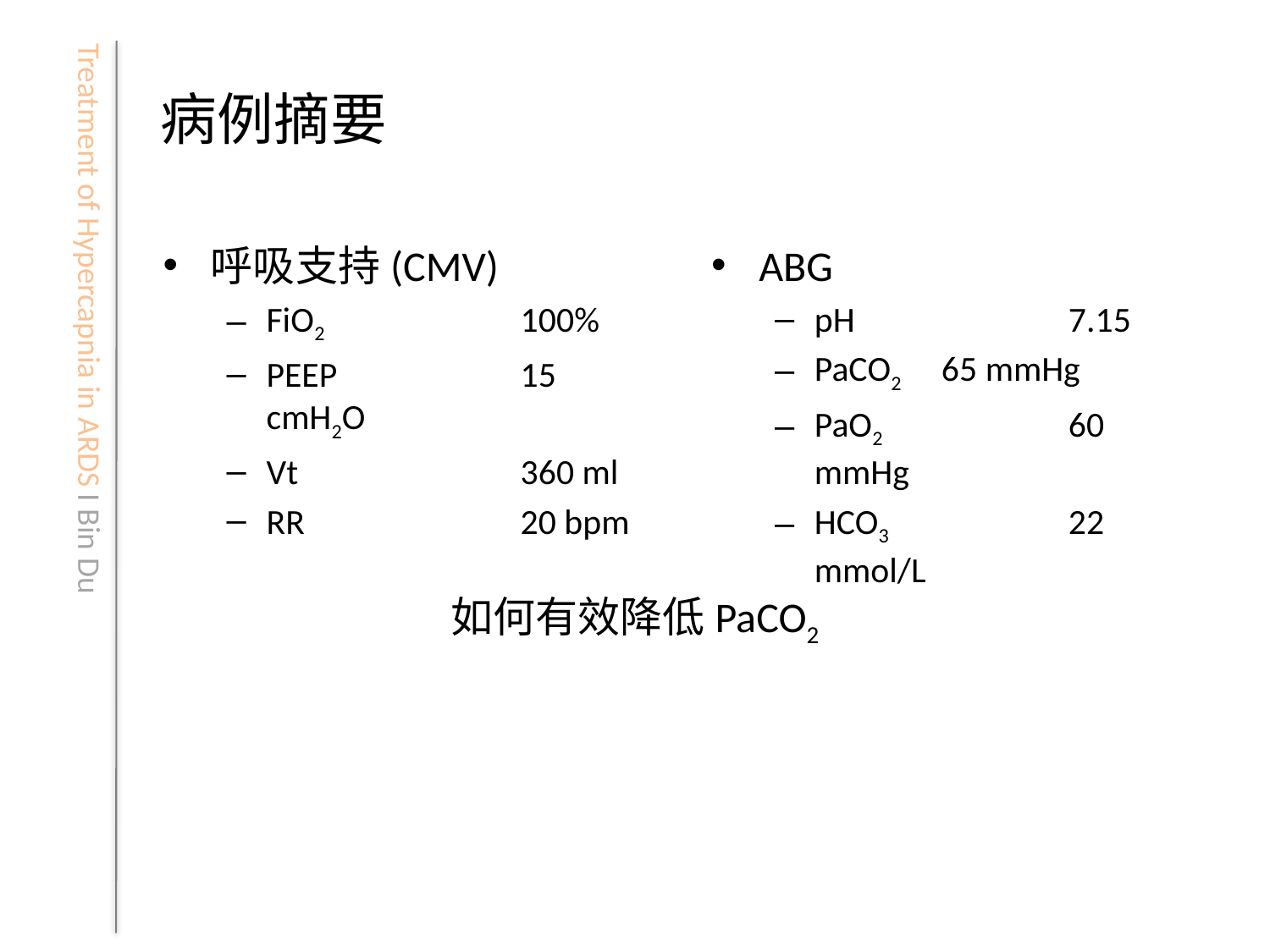

# 病例摘要
呼吸支持(CMV)
FiO2		100%
PEEP		15 cmH2O
Vt		360 ml
RR		20 bpm
ABG
pH		7.15
PaCO2	65 mmHg
PaO2		60 mmHg
HCO3		22 mmol/L
如何有效降低PaCO2